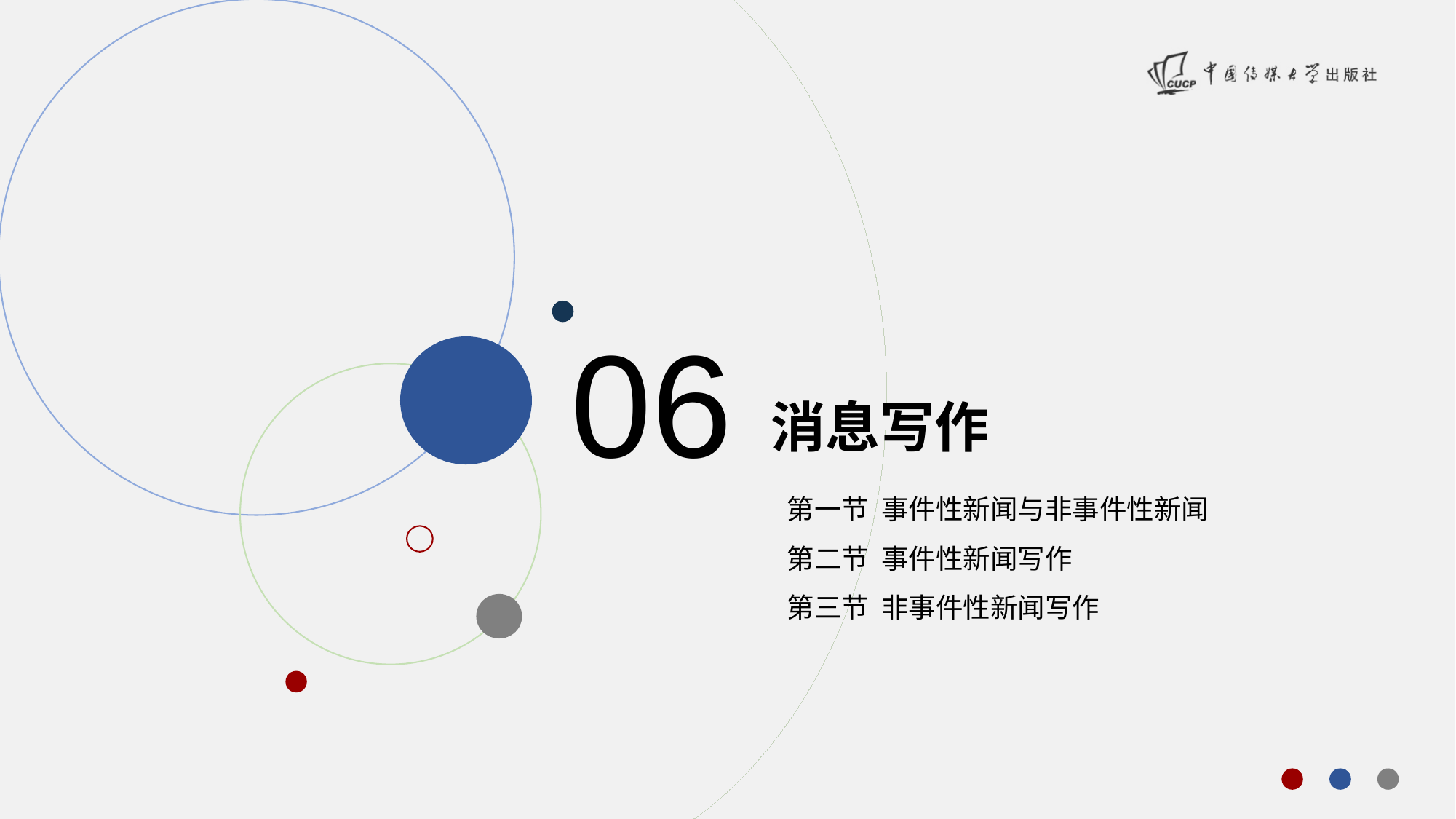

06

消息写作
第一节  事件性新闻与非事件性新闻
第二节  事件性新闻写作
第三节  非事件性新闻写作